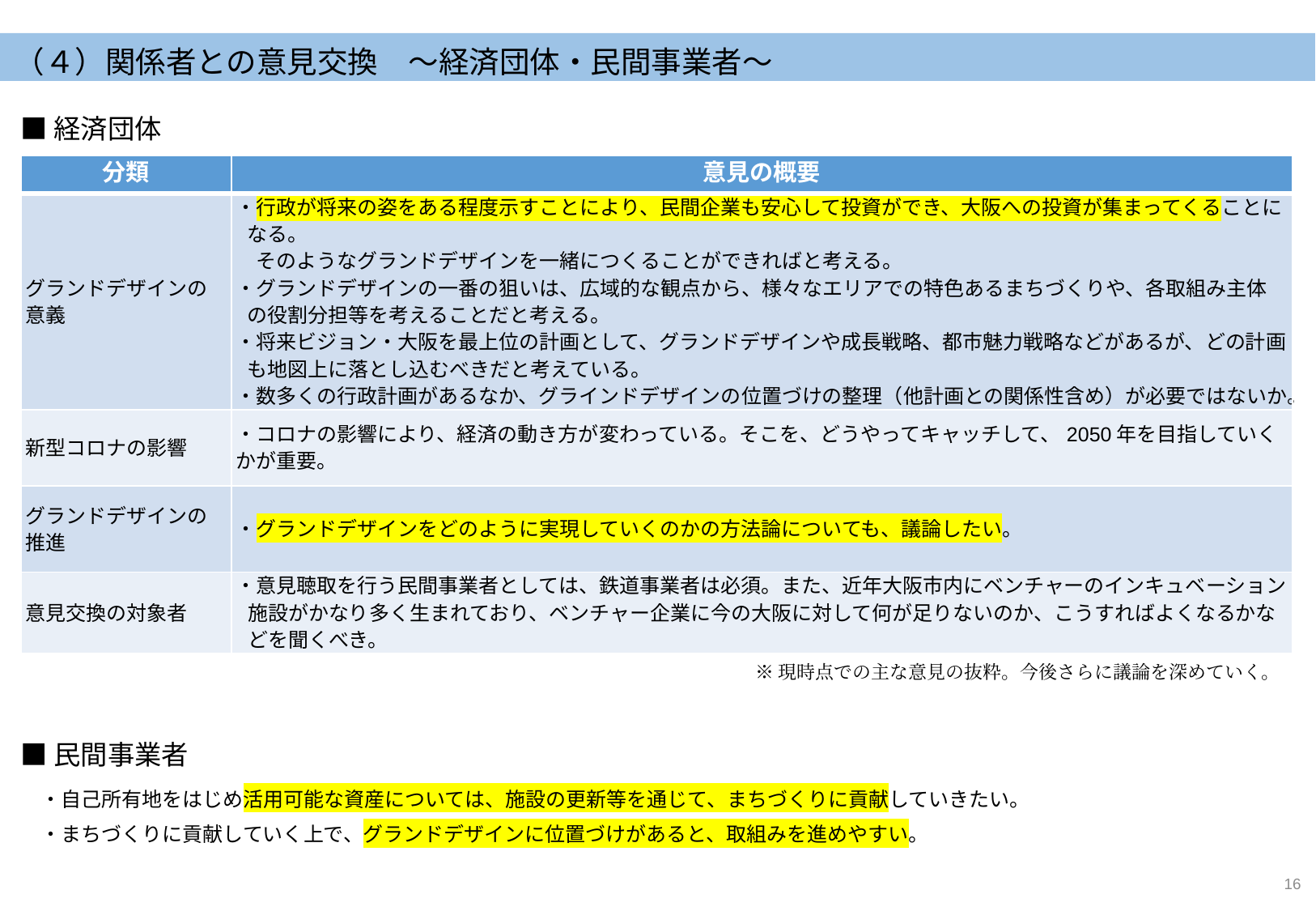

# （４）関係者との意見交換　～経済団体・民間事業者～
■経済団体
| 分類 | 意見の概要 |
| --- | --- |
| グランドデザインの意義 | ・行政が将来の姿をある程度示すことにより、民間企業も安心して投資ができ、大阪への投資が集まってくることになる。 　そのようなグランドデザインを一緒につくることができればと考える。 ・グランドデザインの一番の狙いは、広域的な観点から、様々なエリアでの特色あるまちづくりや、各取組み主体の役割分担等を考えることだと考える。 ・将来ビジョン・大阪を最上位の計画として、グランドデザインや成長戦略、都市魅力戦略などがあるが、どの計画も地図上に落とし込むべきだと考えている。 ・数多くの行政計画があるなか、グラインドデザインの位置づけの整理（他計画との関係性含め）が必要ではないか。 |
| 新型コロナの影響 | ・コロナの影響により、経済の動き方が変わっている。そこを、どうやってキャッチして、2050年を目指していくかが重要。 |
| グランドデザインの推進 | ・グランドデザインをどのように実現していくのかの方法論についても、議論したい。 |
| 意見交換の対象者 | ・意見聴取を行う民間事業者としては、鉄道事業者は必須。また、近年大阪市内にベンチャーのインキュベーション施設がかなり多く生まれており、ベンチャー企業に今の大阪に対して何が足りないのか、こうすればよくなるかなどを聞くべき。 |
※現時点での主な意見の抜粋。今後さらに議論を深めていく。
■民間事業者
　・自己所有地をはじめ活用可能な資産については、施設の更新等を通じて、まちづくりに貢献していきたい。
　・まちづくりに貢献していく上で、グランドデザインに位置づけがあると、取組みを進めやすい。
16